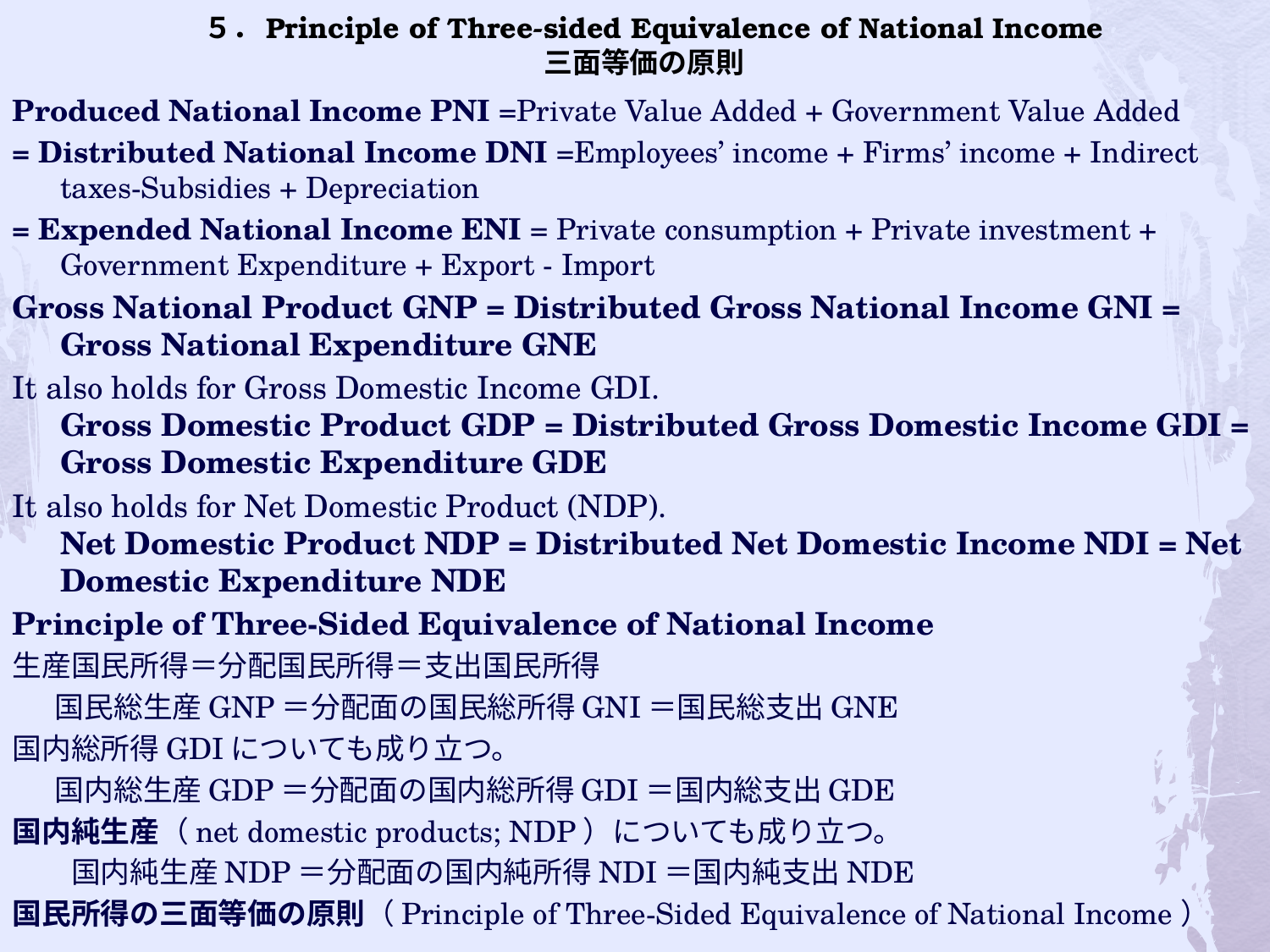

# ５．Principle of Three-sided Equivalence of National Income 三面等価の原則
Produced National Income PNI =Private Value Added + Government Value Added
= Distributed National Income DNI =Employees’ income + Firms’ income + Indirect taxes-Subsidies + Depreciation
= Expended National Income ENI = Private consumption + Private investment + Government Expenditure + Export - Import
Gross National Product GNP = Distributed Gross National Income GNI = Gross National Expenditure GNE
It also holds for Gross Domestic Income GDI.
Gross Domestic Product GDP = Distributed Gross Domestic Income GDI = Gross Domestic Expenditure GDE
It also holds for Net Domestic Product (NDP).
Net Domestic Product NDP = Distributed Net Domestic Income NDI = Net Domestic Expenditure NDE
Principle of Three-Sided Equivalence of National Income
生産国民所得＝分配国民所得＝支出国民所得
　  国民総生産GNP＝分配面の国民総所得GNI＝国民総支出GNE
国内総所得GDIについても成り立つ。
　  国内総生産GDP＝分配面の国内総所得GDI＝国内総支出GDE
国内純生産（net domestic products; NDP）についても成り立つ。
　　国内純生産NDP＝分配面の国内純所得NDI＝国内純支出NDE
国民所得の三面等価の原則（Principle of Three-Sided Equivalence of National Income）